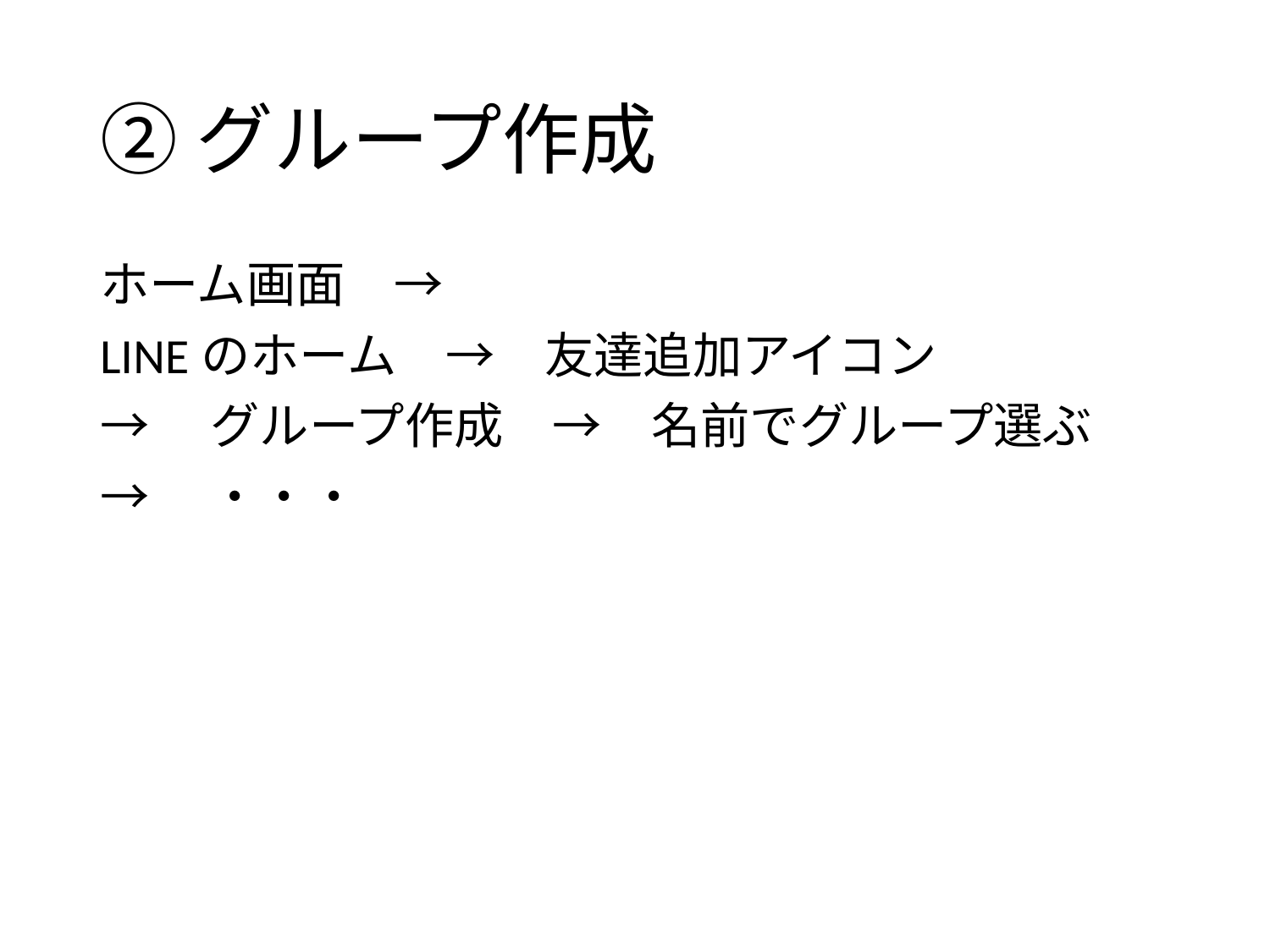

# ②グループ作成
ホーム画面　→
LINEのホーム　→　友達追加アイコン
→　グループ作成　→　名前でグループ選ぶ
→　・・・